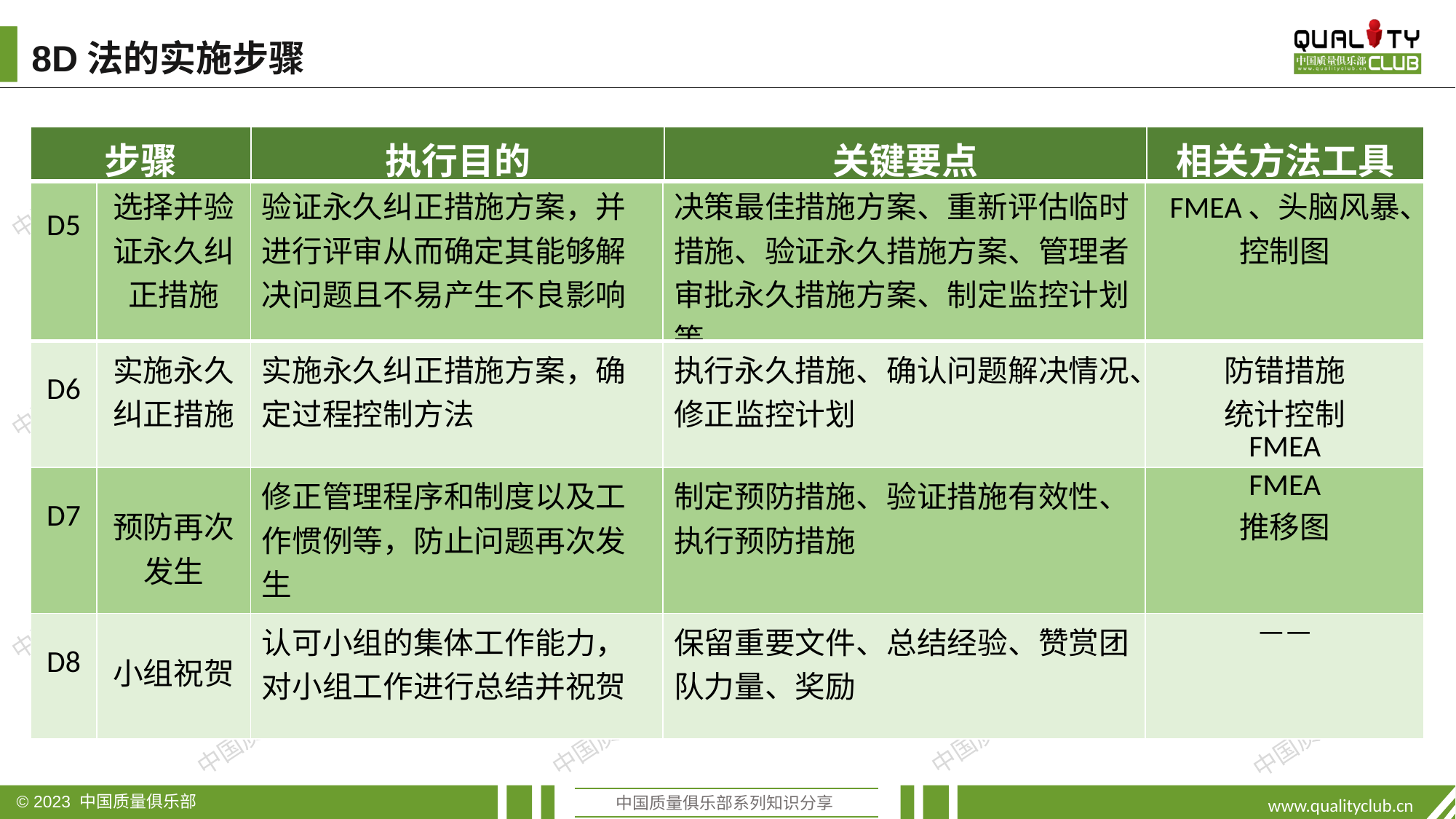

8D法的实施步骤
| 步骤 | 执行目的 | 关键要点 | 相关方法工具 |
| --- | --- | --- | --- |
| D5 | 选择并验证永久纠正措施 | 验证永久纠正措施方案，并进行评审从而确定其能够解决问题且不易产生不良影响 | 决策最佳措施方案、重新评估临时措施、验证永久措施方案、管理者审批永久措施方案、制定监控计划等 | FMEA、头脑风暴、控制图 |
| --- | --- | --- | --- | --- |
| D6 | 实施永久纠正措施 | 实施永久纠正措施方案，确定过程控制方法 | 执行永久措施、确认问题解决情况、修正监控计划 | 防错措施 统计控制 FMEA |
| D7 | 预防再次发生 | 修正管理程序和制度以及工作惯例等，防止问题再次发生 | 制定预防措施、验证措施有效性、执行预防措施 | FMEA 推移图 |
| D8 | 小组祝贺 | 认可小组的集体工作能力，对小组工作进行总结并祝贺 | 保留重要文件、总结经验、赞赏团队力量、奖励 | —— |